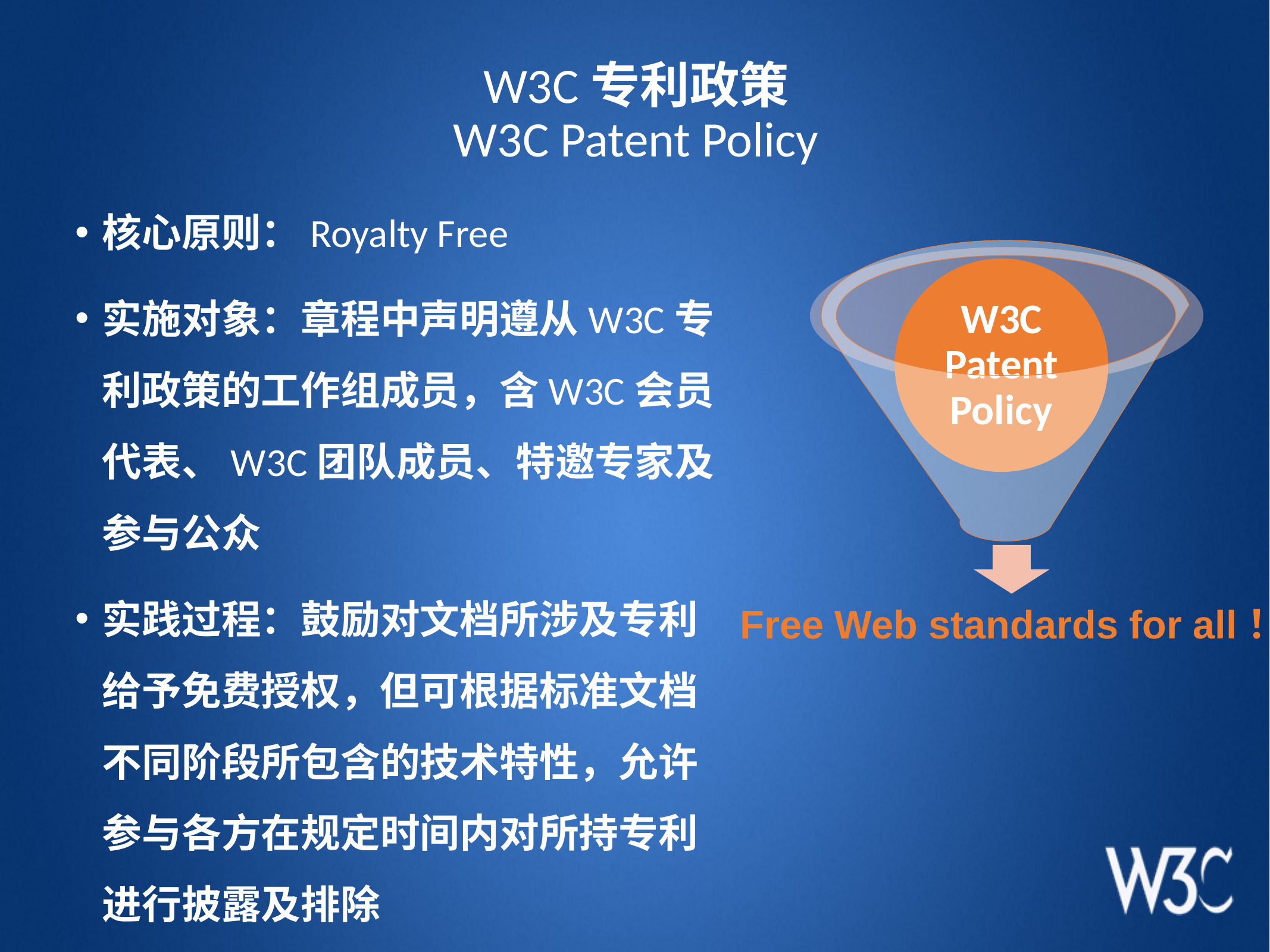

W3C专利政策
W3C Patent Policy
核心原则：Royalty Free
实施对象：章程中声明遵从W3C专利政策的工作组成员，含W3C会员代表、W3C团队成员、特邀专家及参与公众
实践过程：鼓励对文档所涉及专利给予免费授权，但可根据标准文档不同阶段所包含的技术特性，允许参与各方在规定时间内对所持专利进行披露及排除

W3C Patent Policy
Free Web standards for all！